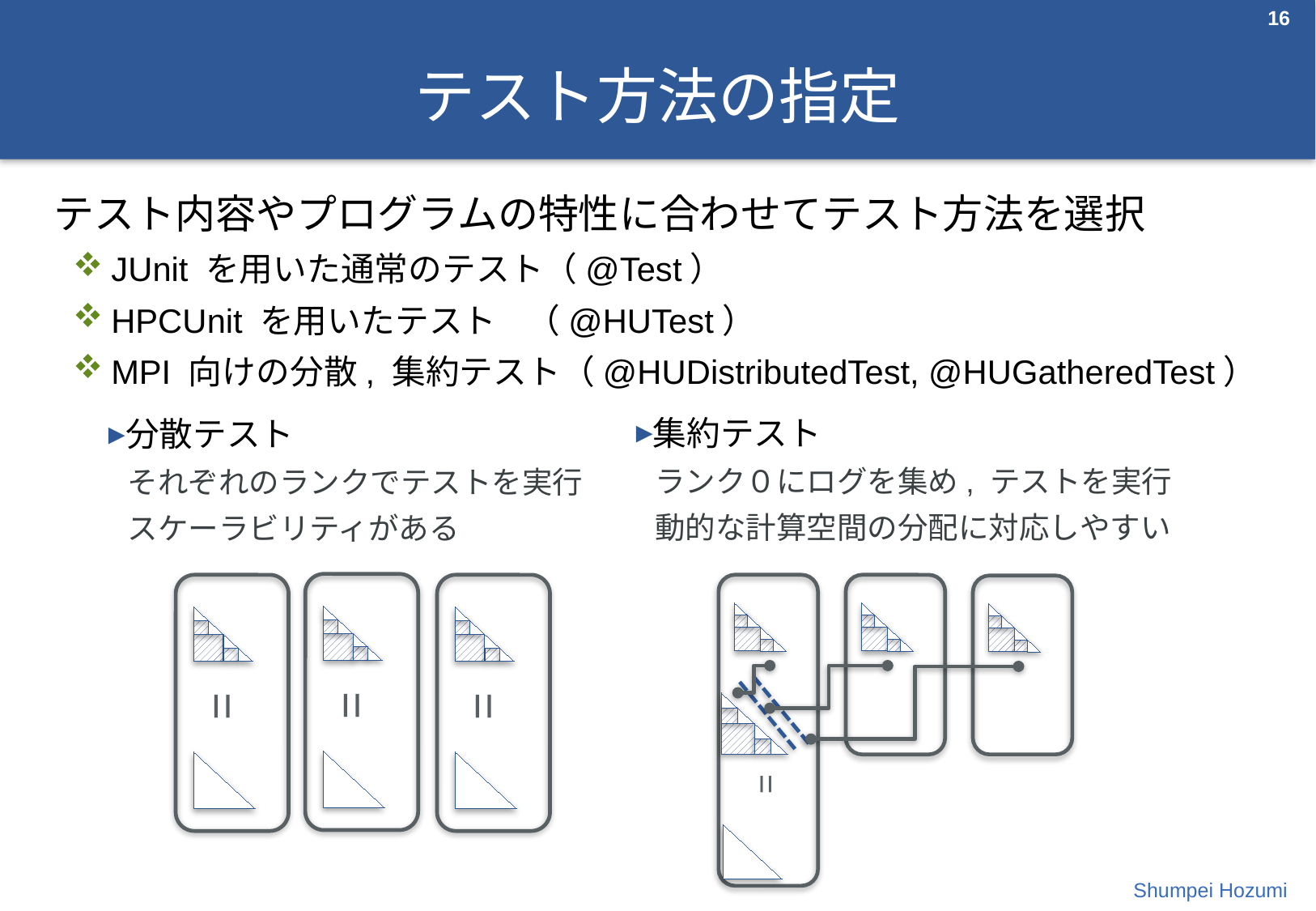

16
# テスト方法の指定
テスト内容やプログラムの特性に合わせてテスト方法を選択
JUnit を用いた通常のテスト（@Test）
HPCUnit を用いたテスト    （@HUTest）
MPI 向けの分散, 集約テスト（@HUDistributedTest, @HUGatheredTest）
集約テスト
ランク０にログを集め, テストを実行
動的な計算空間の分配に対応しやすい

分散テスト
それぞれのランクでテストを実行
スケーラビリティがある

=
=
=

=

Shumpei Hozumi